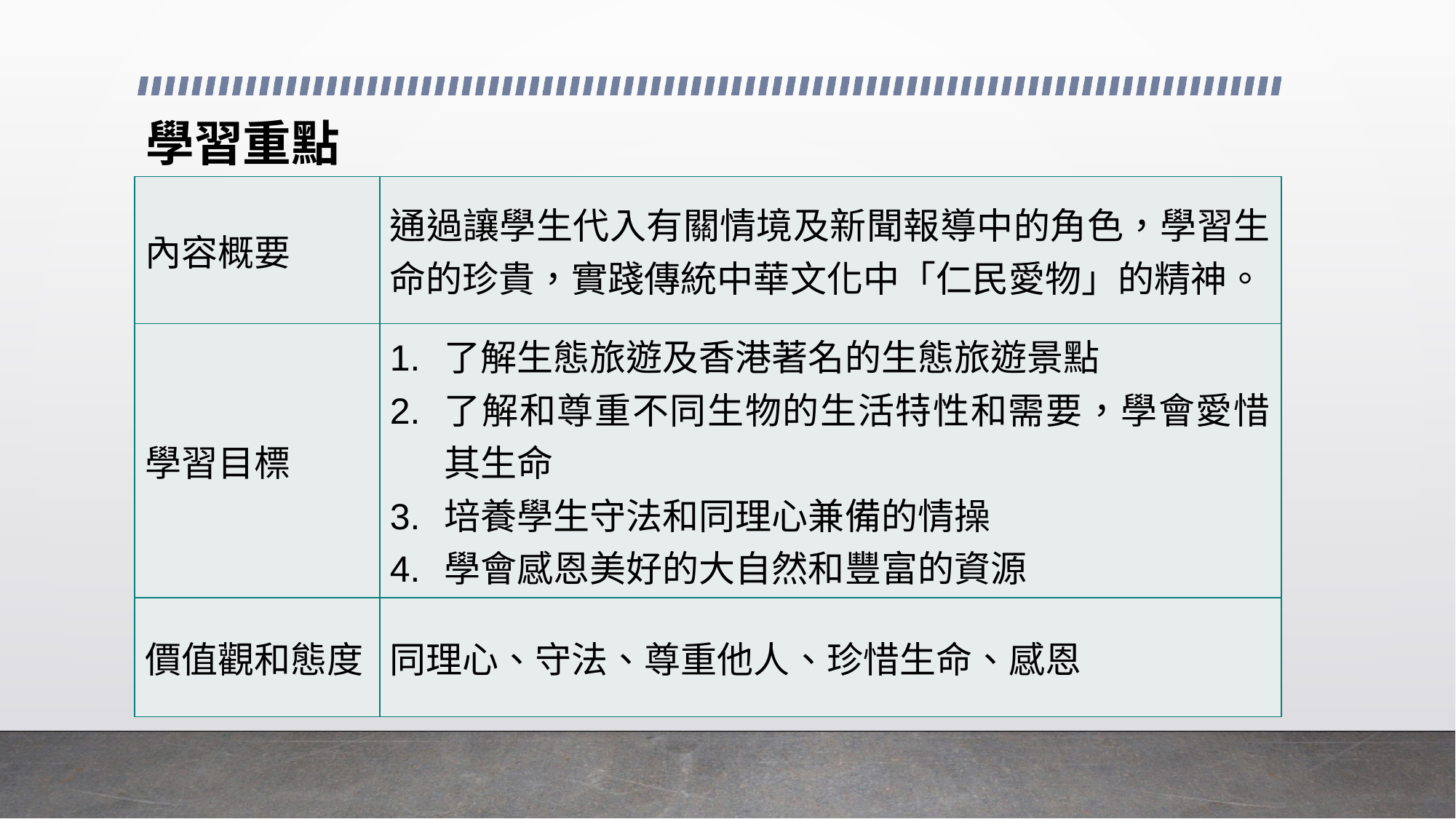

# 學習重點
| 內容概要 | 通過讓學生代入有關情境及新聞報導中的角色，學習生命的珍貴，實踐傳統中華文化中「仁民愛物」的精神。 |
| --- | --- |
| 學習目標 | 了解生態旅遊及香港著名的生態旅遊景點 了解和尊重不同生物的生活特性和需要，學會愛惜其生命 培養學生守法和同理心兼備的情操 學會感恩美好的大自然和豐富的資源 |
| 價值觀和態度 | 同理心、守法、尊重他人、珍惜生命、感恩 |